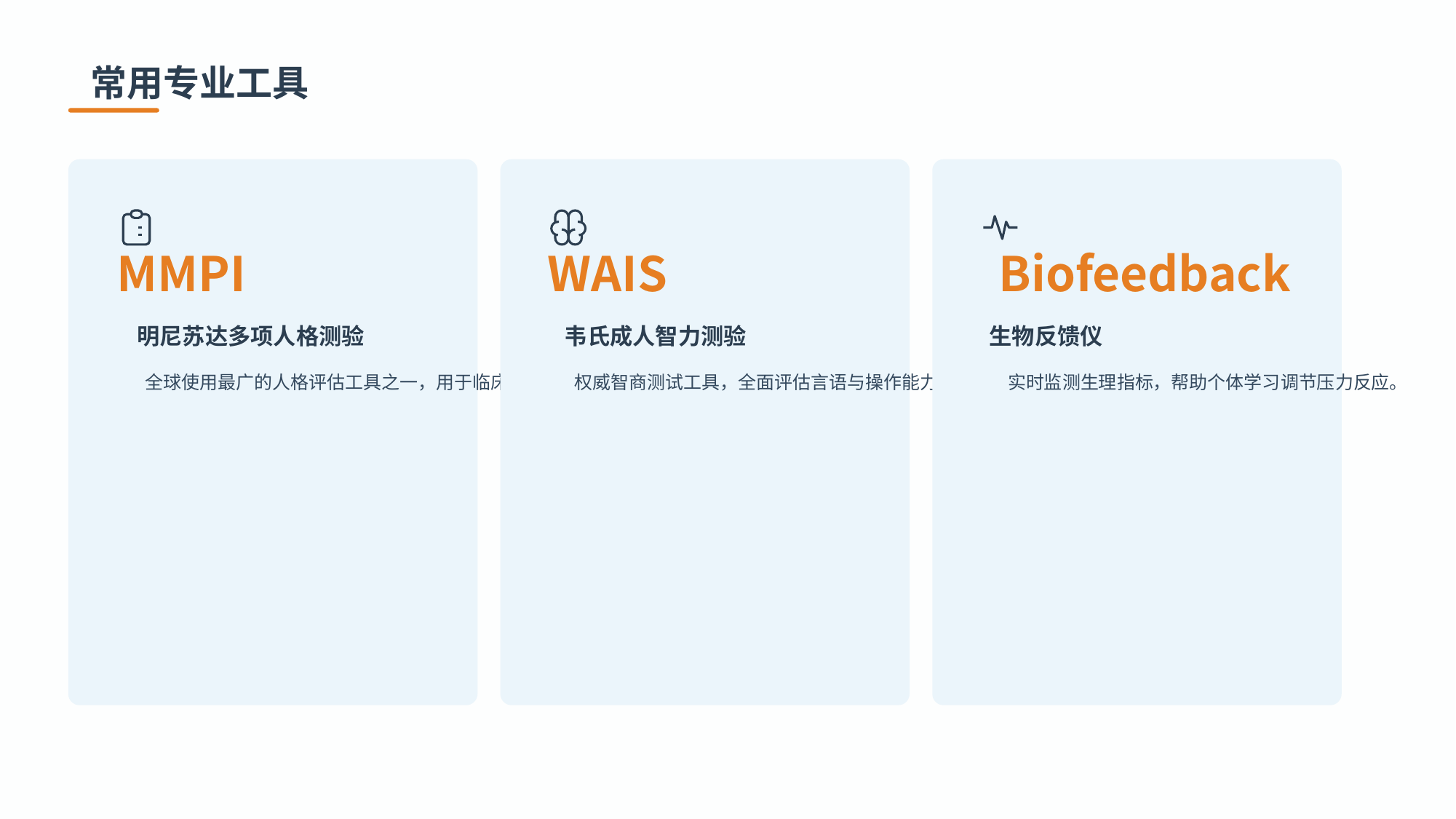

常用专业工具

MMPI
明尼苏达多项人格测验
全球使用最广的人格评估工具之一，用于临床诊断。

WAIS
韦氏成人智力测验
权威智商测试工具，全面评估言语与操作能力。

Biofeedback
生物反馈仪
实时监测生理指标，帮助个体学习调节压力反应。